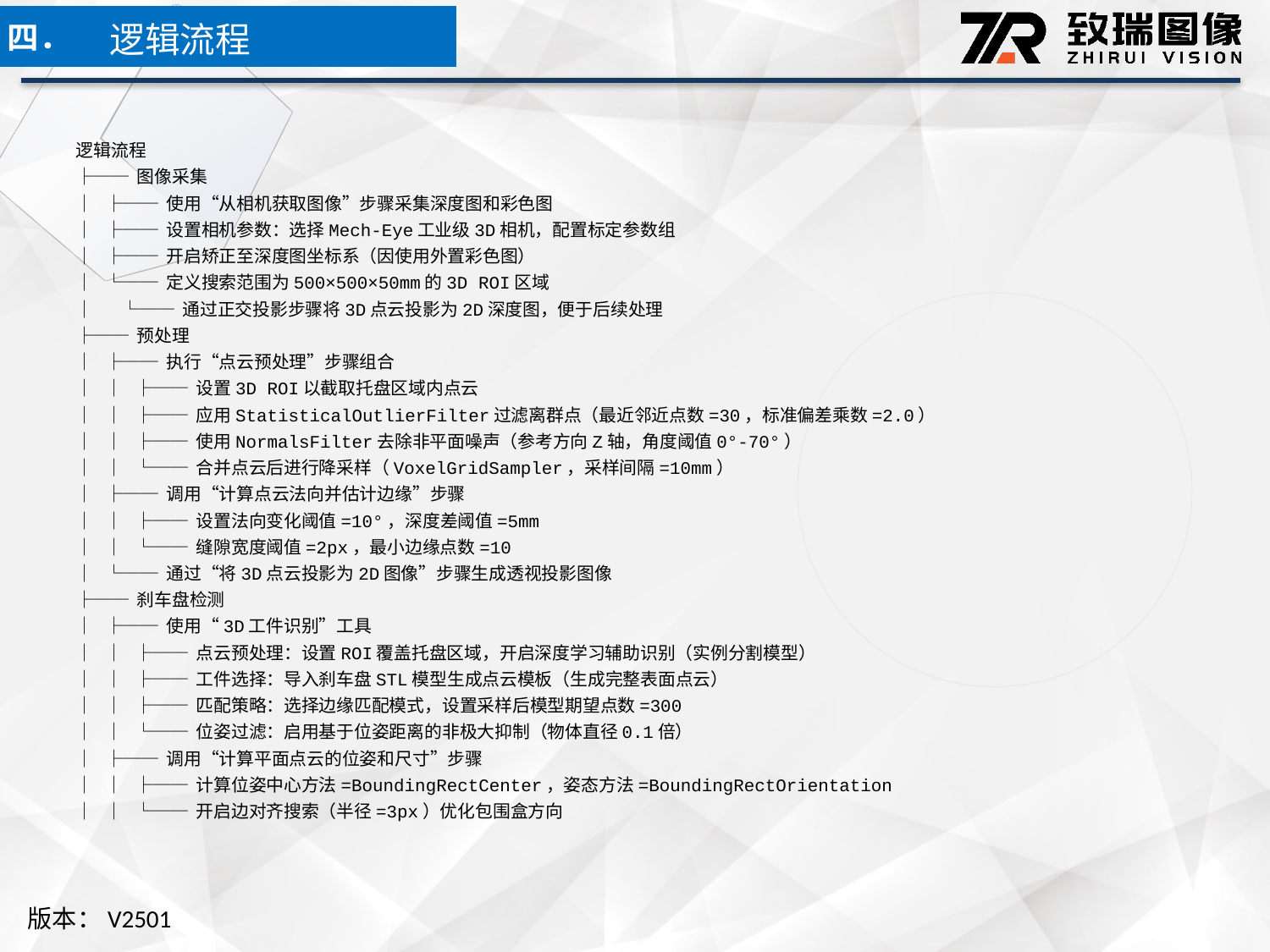

逻辑流程
四．

逻辑流程
├── 图像采集
│   ├── 使用“从相机获取图像”步骤采集深度图和彩色图
│   ├── 设置相机参数：选择Mech-Eye工业级3D相机，配置标定参数组
│   ├── 开启矫正至深度图坐标系（因使用外置彩色图）
│   └── 定义搜索范围为500×500×50mm的3D ROI区域
│       └── 通过正交投影步骤将3D点云投影为2D深度图，便于后续处理
├── 预处理
│   ├── 执行“点云预处理”步骤组合
│   │   ├── 设置3D ROI以截取托盘区域内点云
│   │   ├── 应用StatisticalOutlierFilter过滤离群点（最近邻近点数=30，标准偏差乘数=2.0）
│   │   ├── 使用NormalsFilter去除非平面噪声（参考方向Z轴，角度阈值0°-70°）
│   │   └── 合并点云后进行降采样（VoxelGridSampler，采样间隔=10mm）
│   ├── 调用“计算点云法向并估计边缘”步骤
│   │   ├── 设置法向变化阈值=10°，深度差阈值=5mm
│   │   └── 缝隙宽度阈值=2px，最小边缘点数=10
│   └── 通过“将3D点云投影为2D图像”步骤生成透视投影图像
├── 刹车盘检测
│   ├── 使用“3D工件识别”工具
│   │   ├── 点云预处理：设置ROI覆盖托盘区域，开启深度学习辅助识别（实例分割模型）
│   │   ├── 工件选择：导入刹车盘STL模型生成点云模板（生成完整表面点云）
│   │   ├── 匹配策略：选择边缘匹配模式，设置采样后模型期望点数=300
│   │   └── 位姿过滤：启用基于位姿距离的非极大抑制（物体直径0.1倍）
│   ├── 调用“计算平面点云的位姿和尺寸”步骤
│   │   ├── 计算位姿中心方法=BoundingRectCenter，姿态方法=BoundingRectOrientation
│   │   └── 开启边对齐搜索（半径=3px）优化包围盒方向